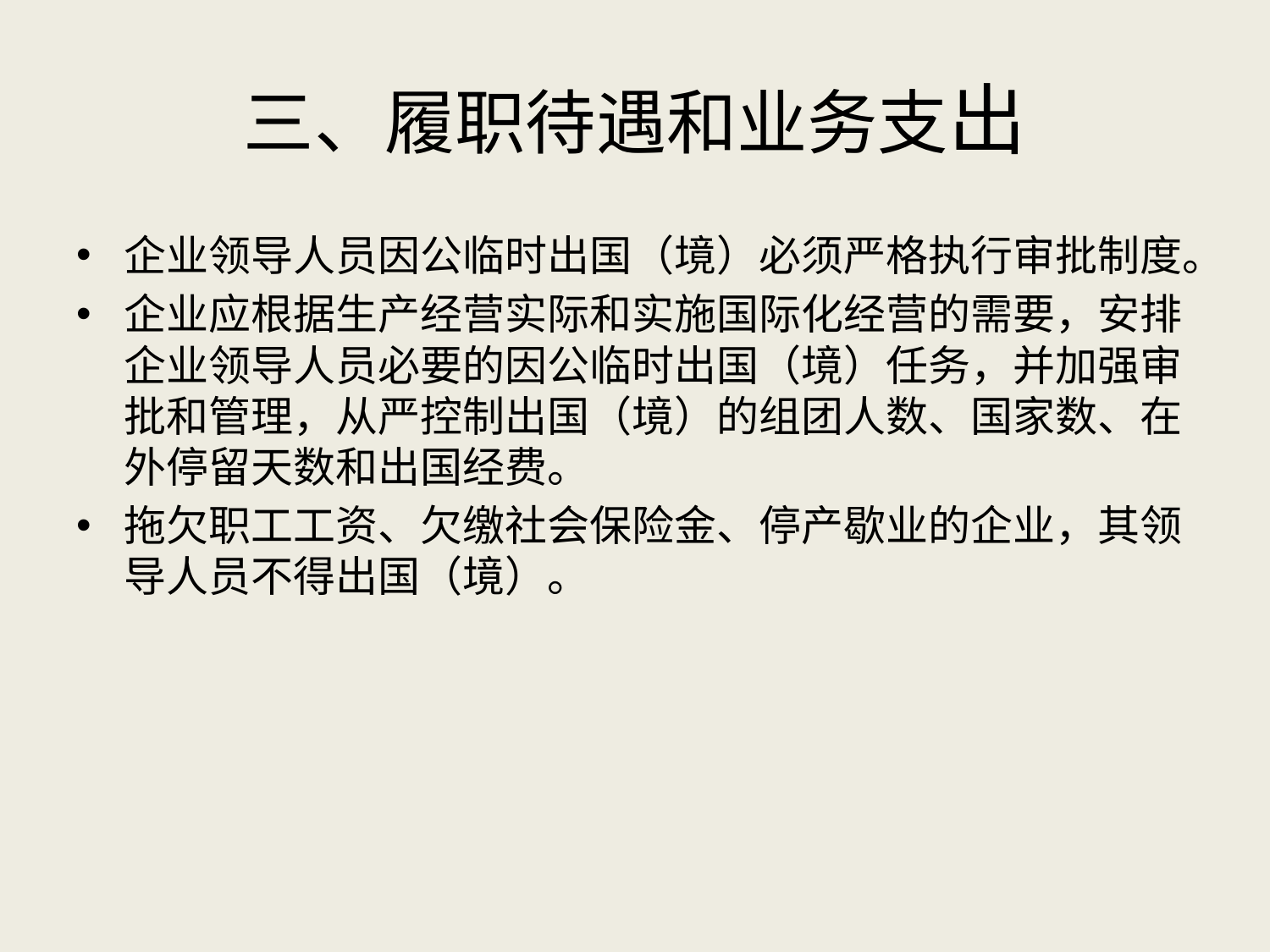

# 三、履职待遇和业务支出
企业领导人员因公临时出国（境）必须严格执行审批制度。
企业应根据生产经营实际和实施国际化经营的需要，安排企业领导人员必要的因公临时出国（境）任务，并加强审批和管理，从严控制出国（境）的组团人数、国家数、在外停留天数和出国经费。
拖欠职工工资、欠缴社会保险金、停产歇业的企业，其领导人员不得出国（境）。